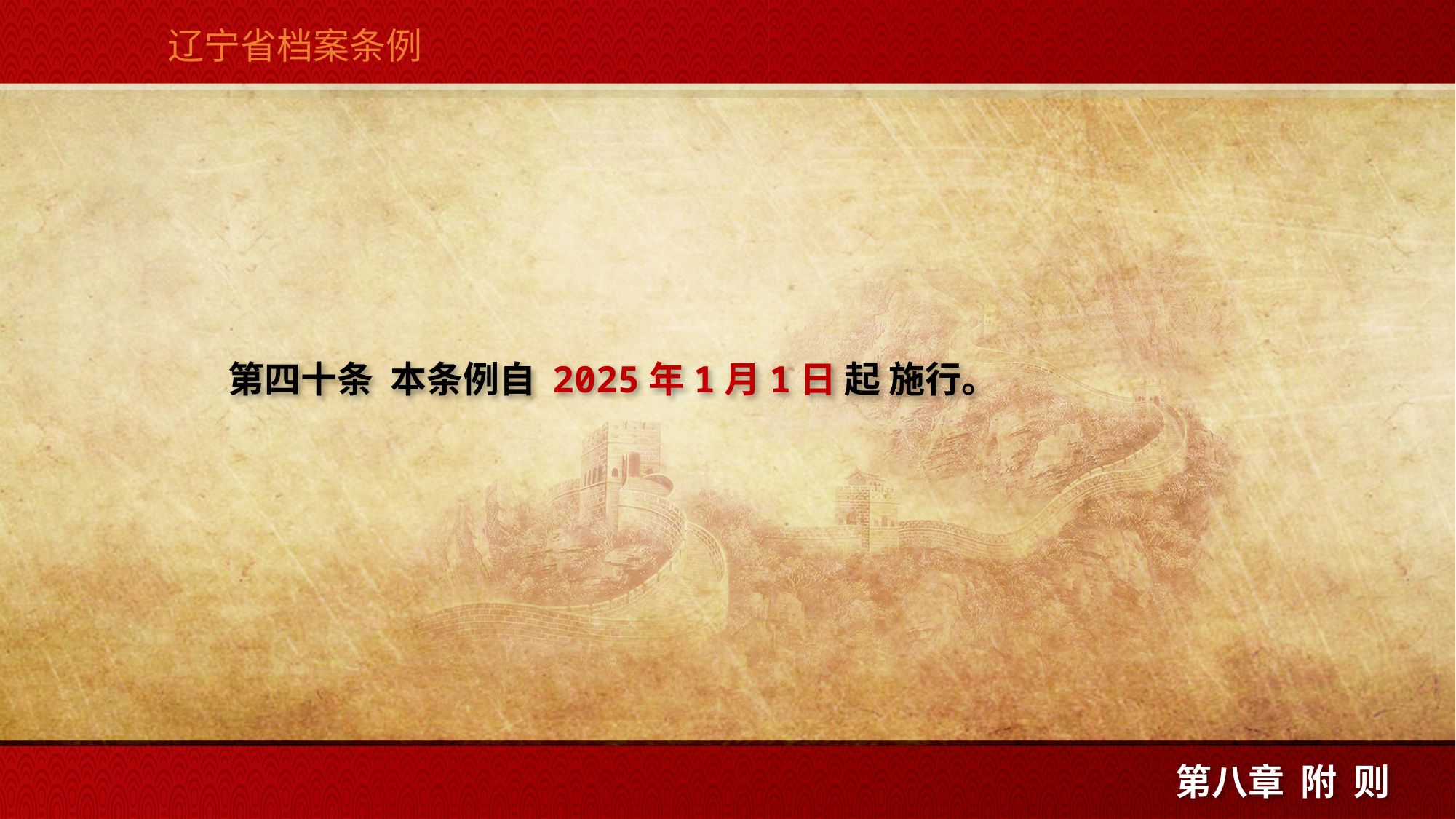

辽宁省档案条例
第四十条  本条例自 2025年1月1日 起 施行。
第八章  附  则